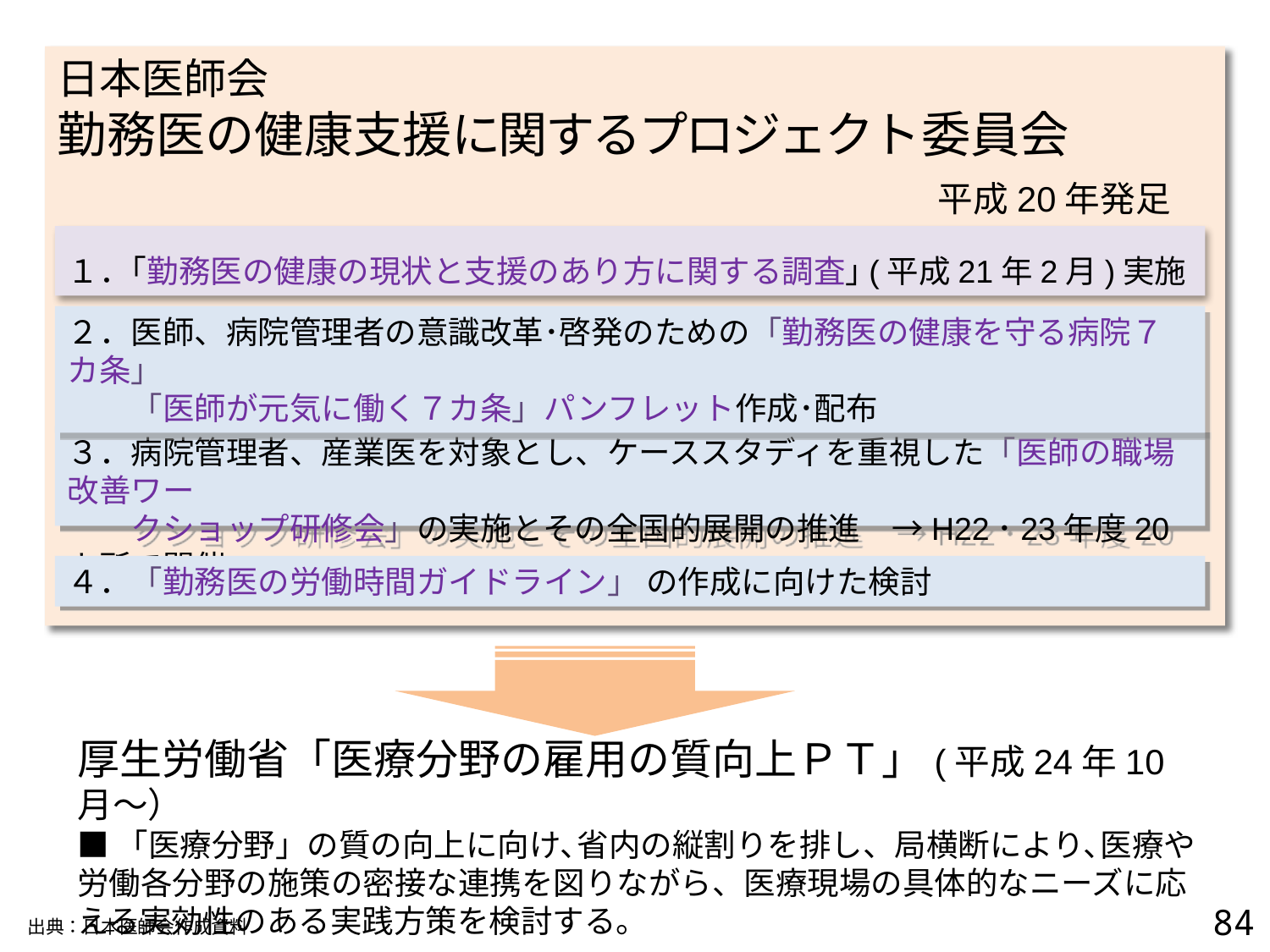

日本医師会
勤務医の健康支援に関するプロジェクト委員会
　　　　　　　　　　　　　　　　　平成20年発足

１．｢勤務医の健康の現状と支援のあり方に関する調査｣(平成21年2月)実施
２．医師、病院管理者の意識改革･啓発のための「勤務医の健康を守る病院７カ条」
　　「医師が元気に働く７カ条」パンフレット作成･配布
３．病院管理者、産業医を対象とし、ケーススタディを重視した「医師の職場改善ワー
　　クショップ研修会」の実施とその全国的展開の推進　→H22･23年度20カ所で開催

４．「勤務医の労働時間ガイドライン」 の作成に向けた検討
厚生労働省「医療分野の雇用の質向上ＰＴ」(平成24年10月～）
■「医療分野」の質の向上に向け､省内の縦割りを排し、局横断により､医療や労働各分野の施策の密接な連携を図りながら、医療現場の具体的なニーズに応える実効性のある実践方策を検討する。

84
出典：日本医師会作成資料